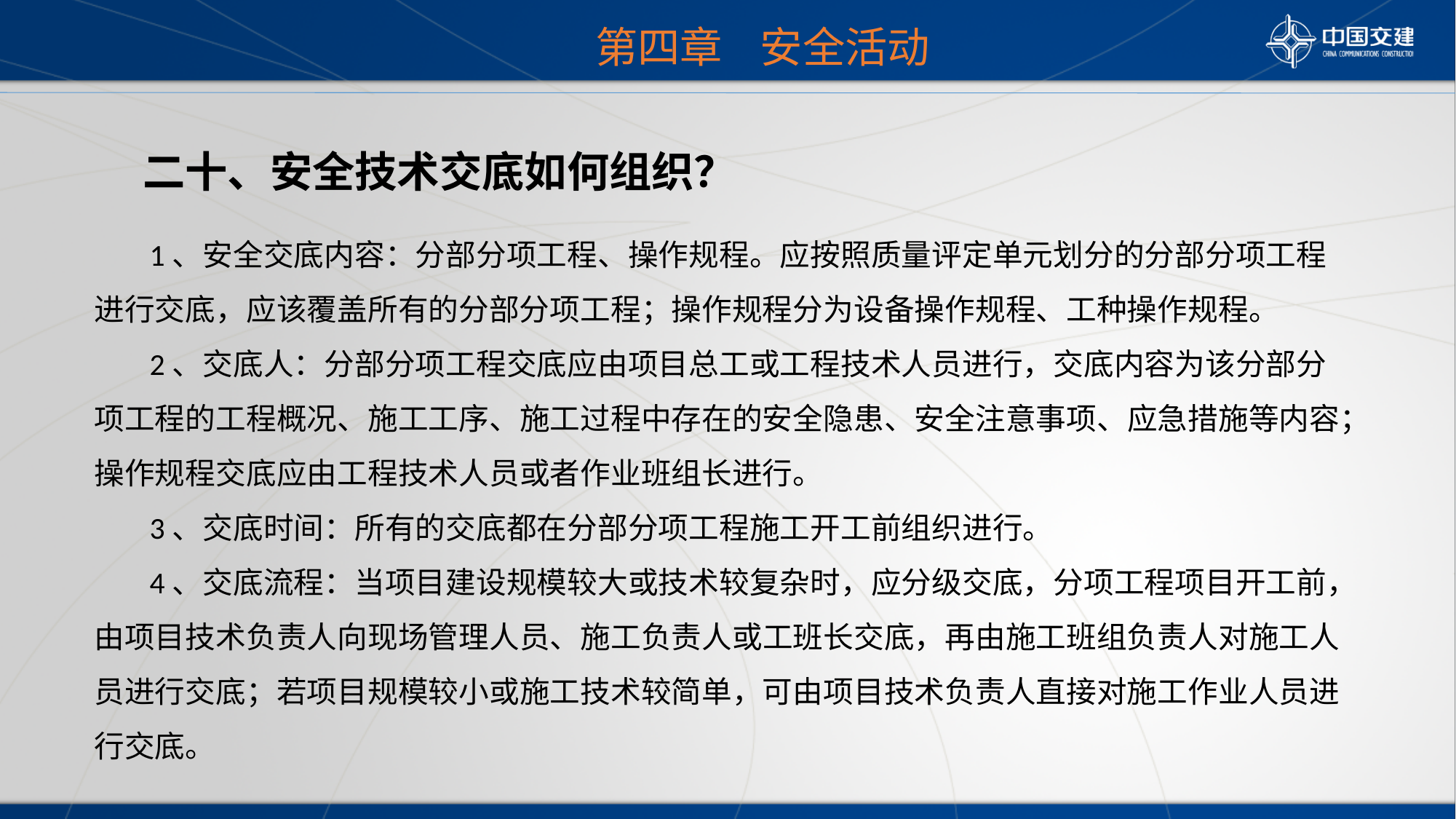

第四章    安全活动
    二十、安全技术交底如何组织？
        1、安全交底内容：分部分项工程、操作规程。应按照质量评定单元划分的分部分项工程进行交底，应该覆盖所有的分部分项工程；操作规程分为设备操作规程、工种操作规程。
        2、交底人：分部分项工程交底应由项目总工或工程技术人员进行，交底内容为该分部分项工程的工程概况、施工工序、施工过程中存在的安全隐患、安全注意事项、应急措施等内容；操作规程交底应由工程技术人员或者作业班组长进行。
        3、交底时间：所有的交底都在分部分项工程施工开工前组织进行。
        4、交底流程：当项目建设规模较大或技术较复杂时，应分级交底，分项工程项目开工前，由项目技术负责人向现场管理人员、施工负责人或工班长交底，再由施工班组负责人对施工人员进行交底；若项目规模较小或施工技术较简单，可由项目技术负责人直接对施工作业人员进行交底。